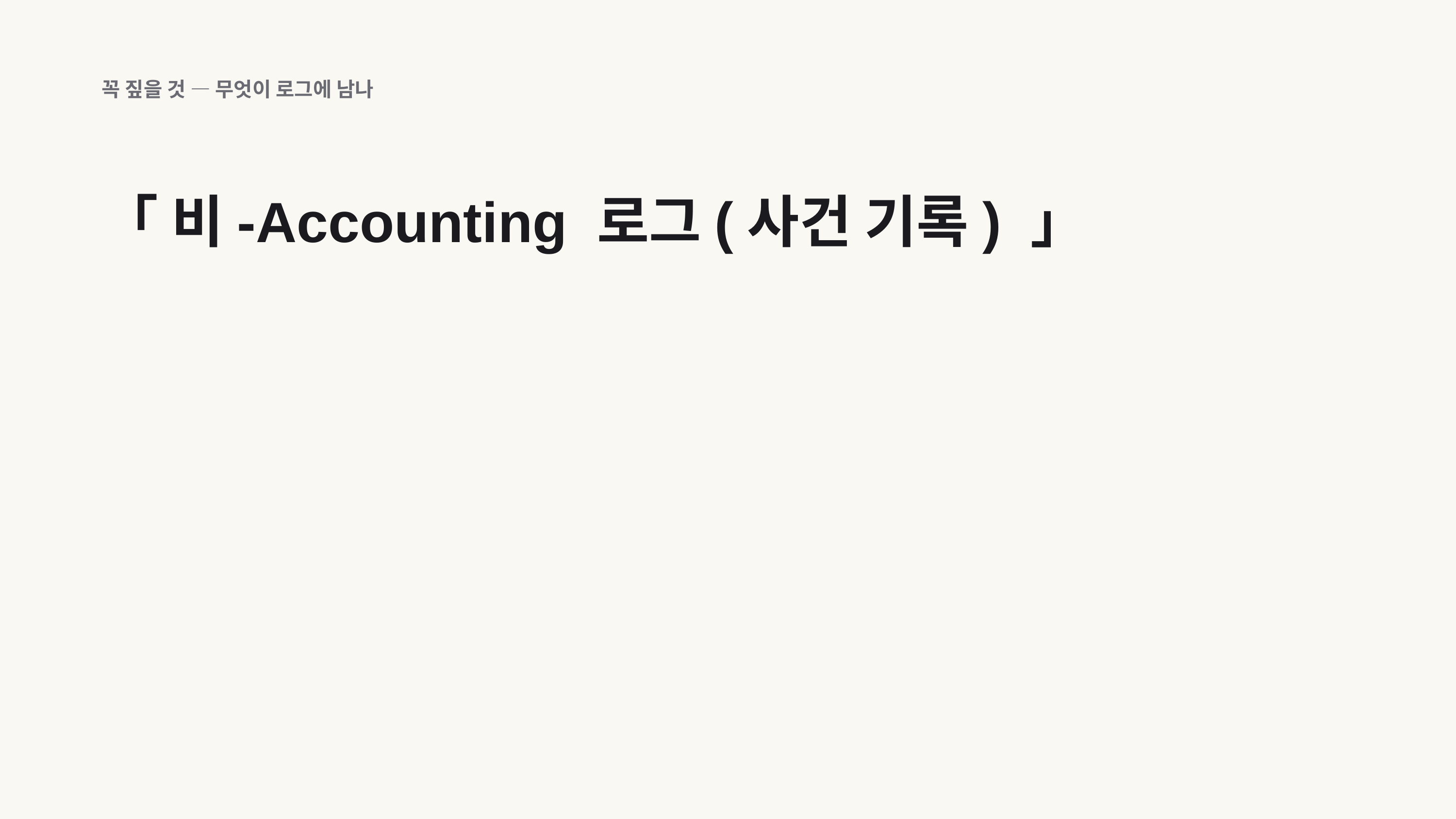

꼭 짚을 것 — 무엇이 로그에 남나
「 비-Accounting 로그(사건 기록) 」